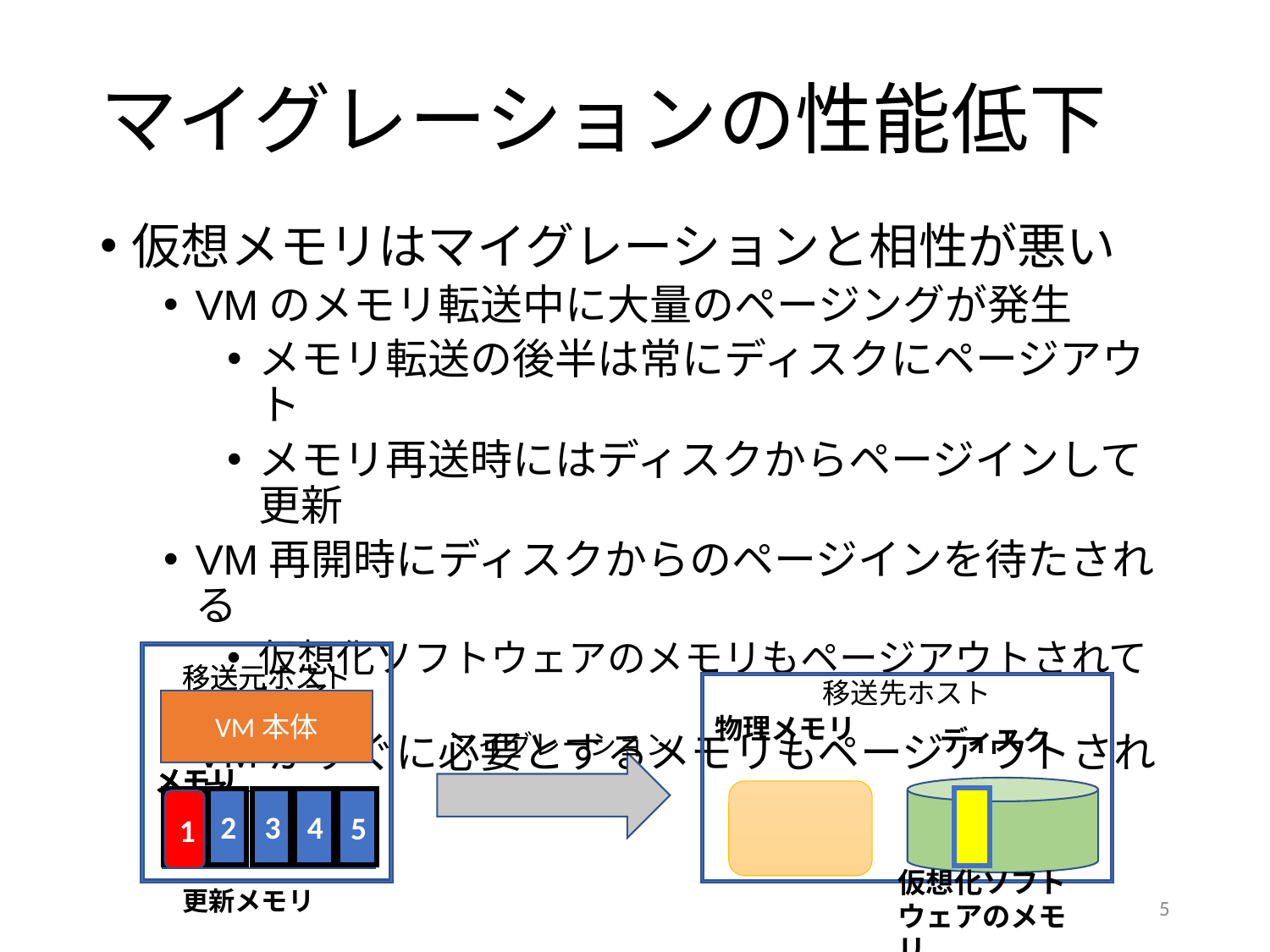

# マイグレーションの性能低下
仮想メモリはマイグレーションと相性が悪い
VMのメモリ転送中に大量のページングが発生
メモリ転送の後半は常にディスクにページアウト
メモリ再送時にはディスクからページインして更新
VM再開時にディスクからのページインを待たされる
仮想化ソフトウェアのメモリもページアウトされている
VMがすぐに必要とするメモリもページアウトされる
移送元ホスト

VM本体
移送元ホスト

VM本体
移送先ホスト

物理メモリ
ディスク
マイグレーション

メモリ
メモリ

1
2
3
4
5
1

更新メモリ
5
仮想化ソフトウェアのメモリ